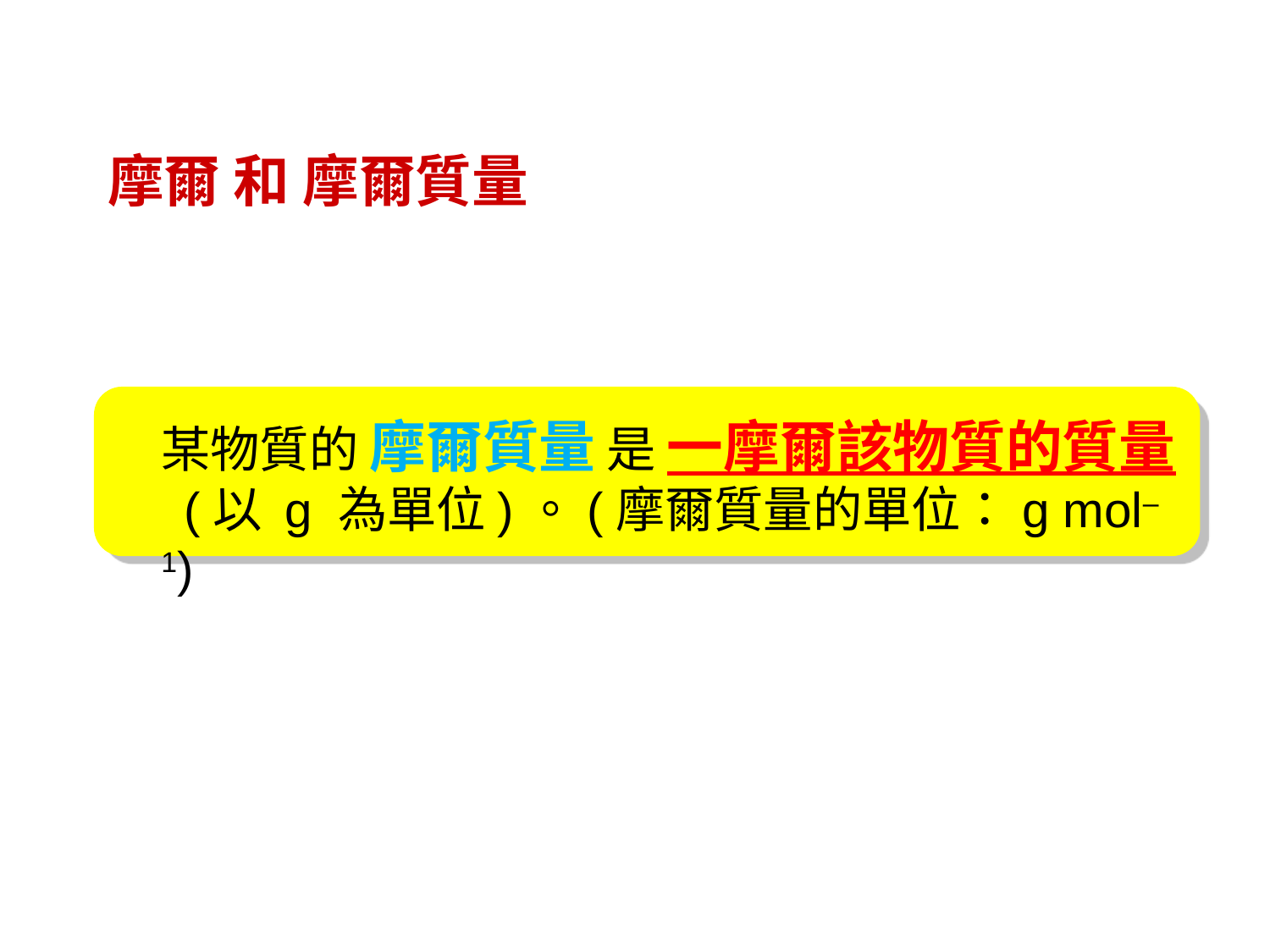

摩爾 和 摩爾質量

某物質的 摩爾質量 是 一摩爾該物質的質量   (以 g 為單位)。(摩爾質量的單位：g mol–1)